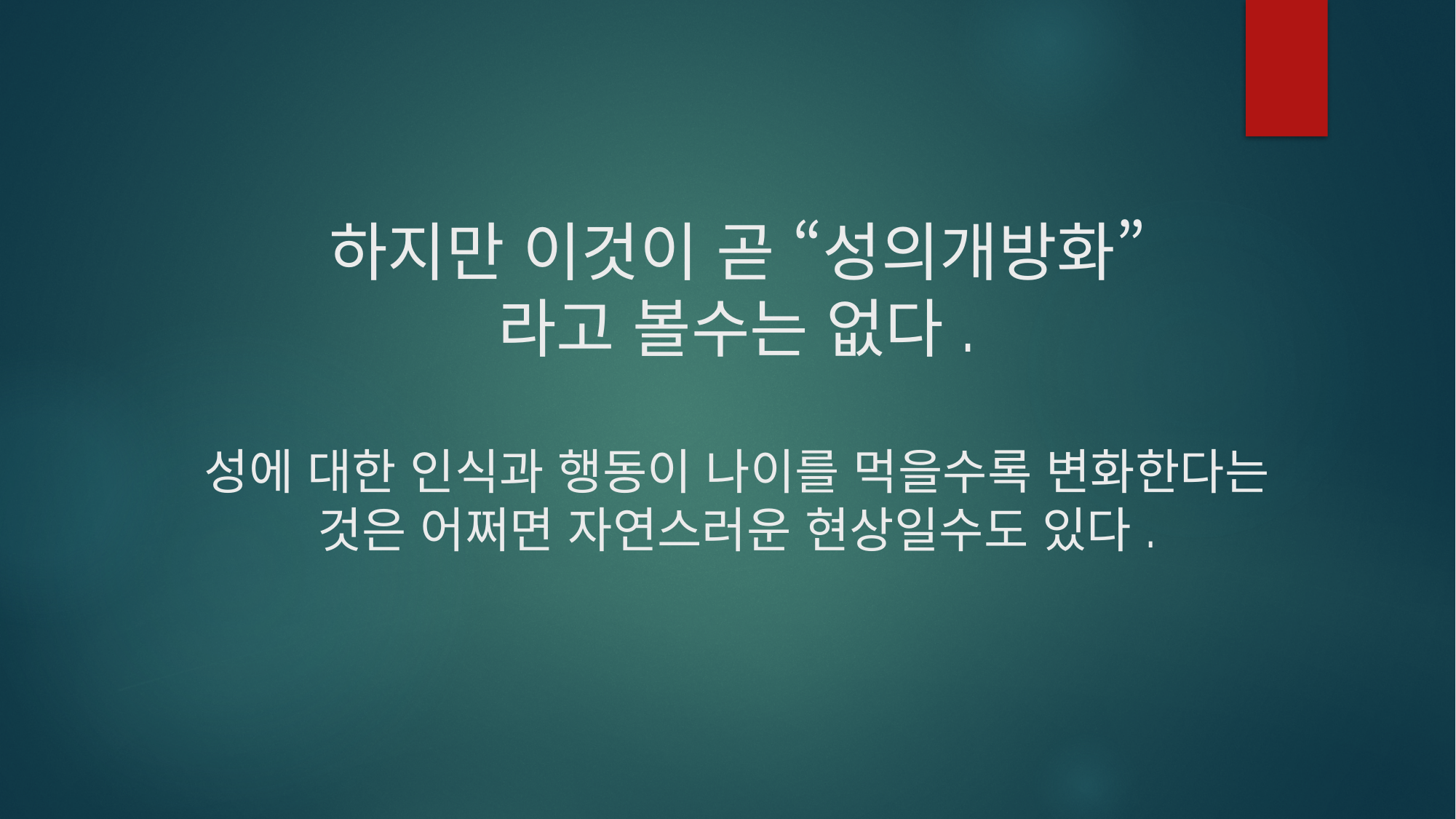

# 하지만 이것이 곧 “성의개방화” 라고 볼수는 없다. 성에 대한 인식과 행동이 나이를 먹을수록 변화한다는 것은 어쩌면 자연스러운 현상일수도 있다.